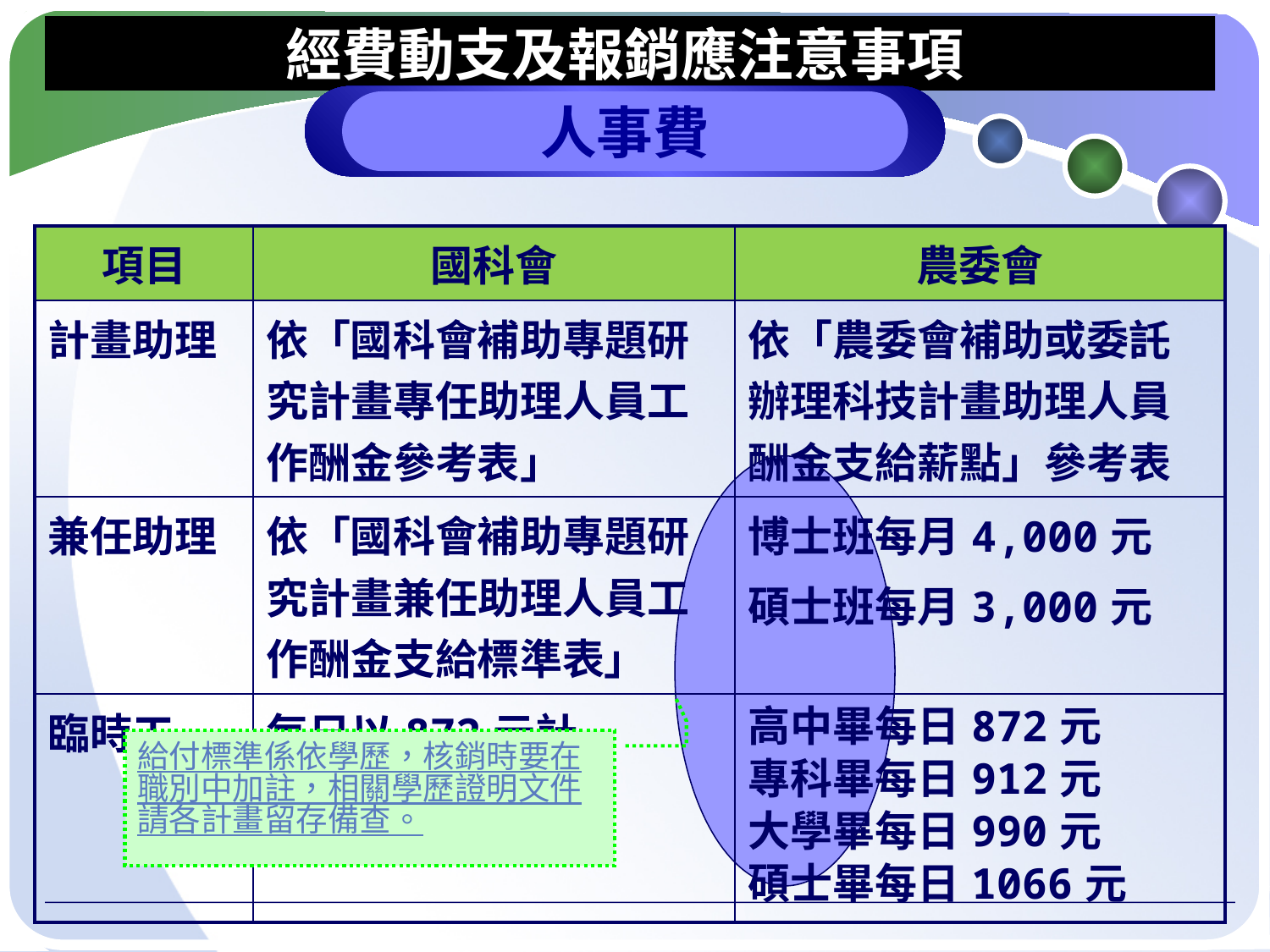

# 經費動支及報銷應注意事項

人事費
| 項目 | 國科會 | 農委會 |
| --- | --- | --- |
| 計畫助理 | 依「國科會補助專題研究計畫專任助理人員工作酬金參考表」 | 依「農委會補助或委託辦理科技計畫助理人員酬金支給薪點」參考表 |
| 兼任助理 | 依「國科會補助專題研究計畫兼任助理人員工作酬金支給標準表」 | 博士班每月4,000元 碩士班每月3,000元 |
| 臨時工 | 每日以872元計 | 高中畢每日872元 專科畢每日912元 大學畢每日990元 碩士畢每日1066元 |

給付標準係依學歷，核銷時要在職別中加註，相關學歷證明文件請各計畫留存備查。